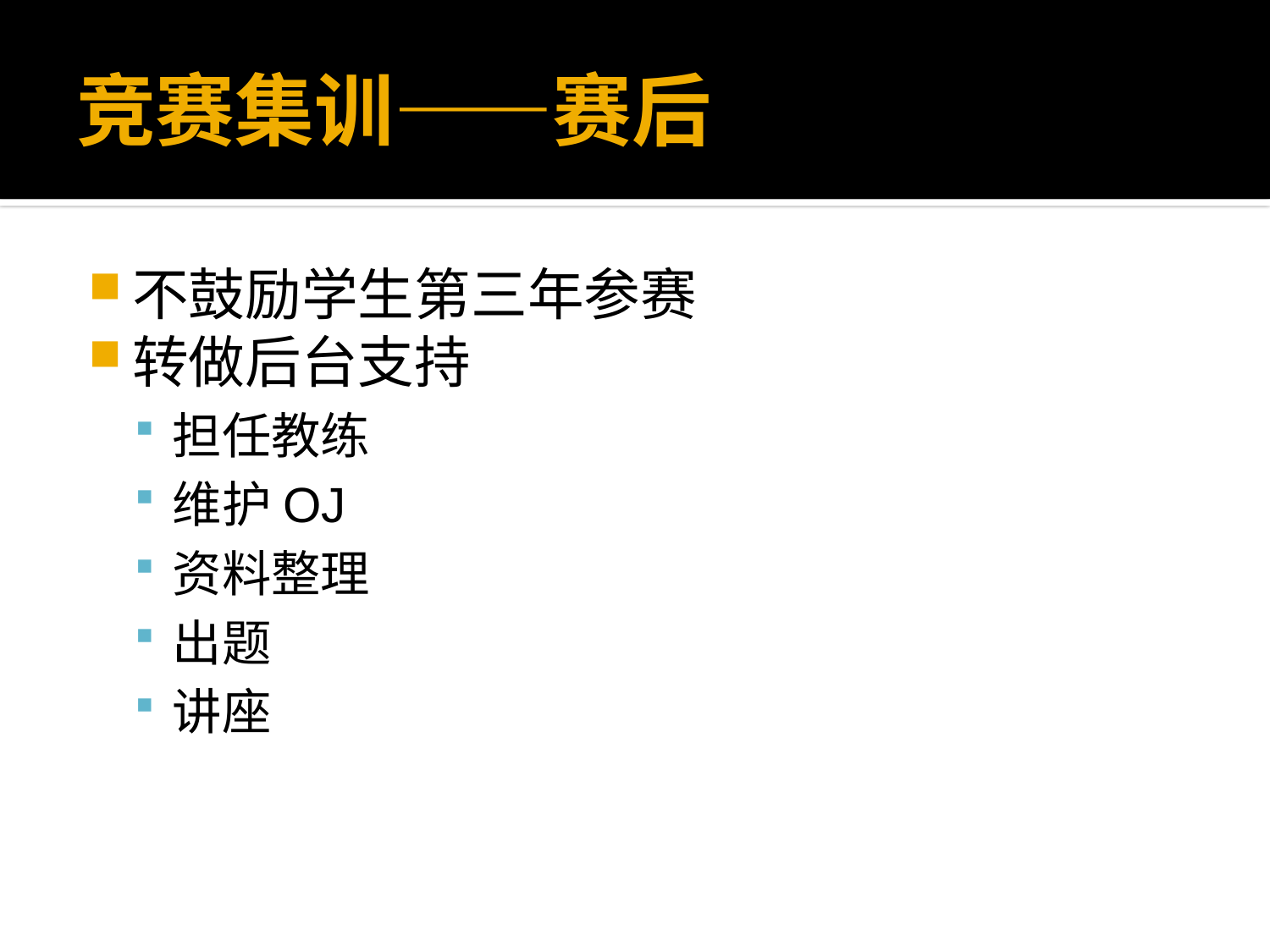

# 竞赛集训——赛后
不鼓励学生第三年参赛
转做后台支持
担任教练
维护OJ
资料整理
出题
讲座